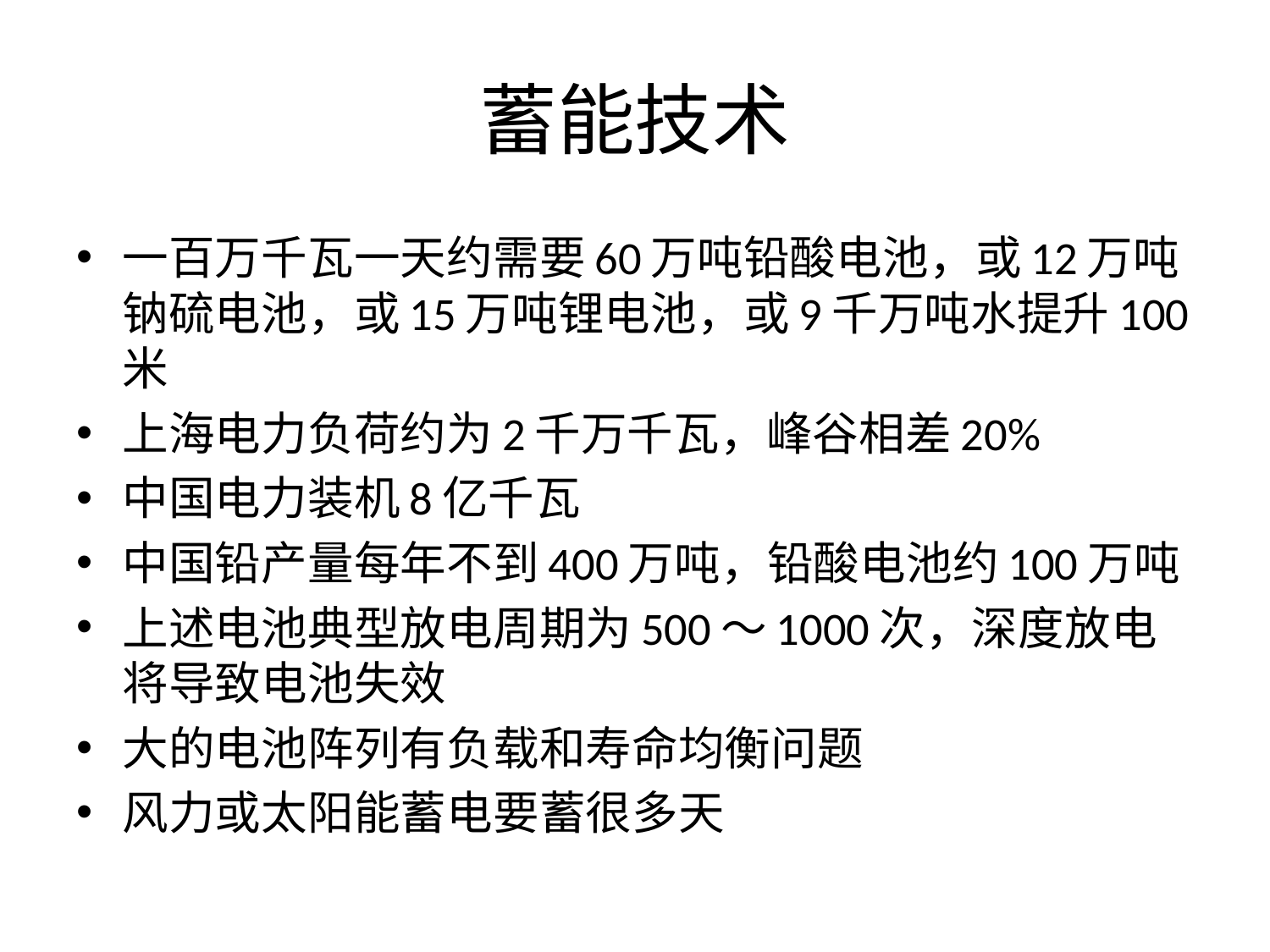

# 蓄能技术
一百万千瓦一天约需要60万吨铅酸电池，或12万吨钠硫电池，或15万吨锂电池，或9千万吨水提升100米
上海电力负荷约为2千万千瓦，峰谷相差20%
中国电力装机8亿千瓦
中国铅产量每年不到400万吨，铅酸电池约100万吨
上述电池典型放电周期为500～1000次，深度放电将导致电池失效
大的电池阵列有负载和寿命均衡问题
风力或太阳能蓄电要蓄很多天